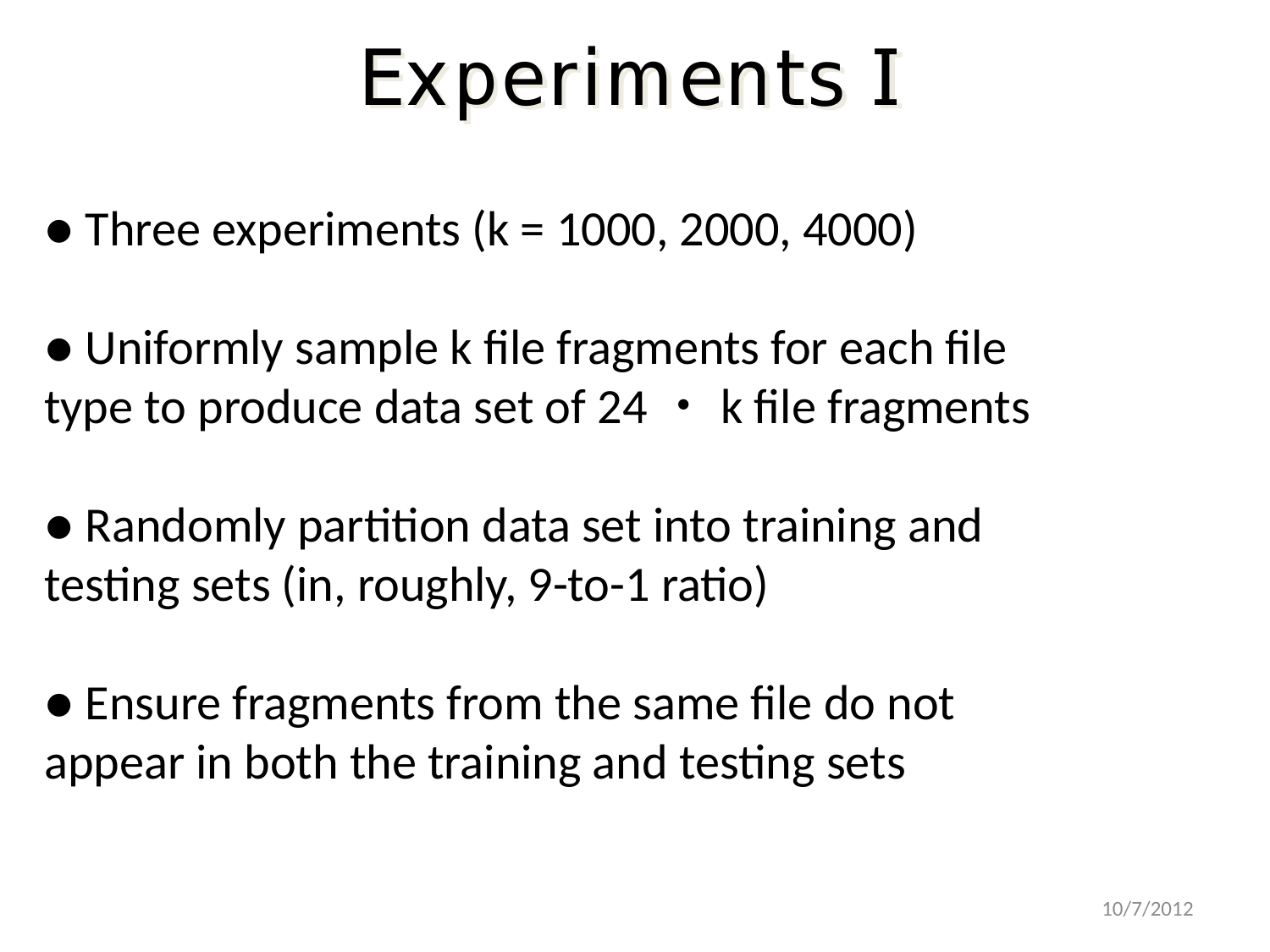

Experiments I
● Three experiments (k = 1000, 2000, 4000)

● Uniformly sample k file fragments for each file
type to produce data set of 24・k file fragments

● Randomly partition data set into training and
testing sets (in, roughly, 9-to-1 ratio)

● Ensure fragments from the same file do not
appear in both the training and testing sets

10/7/2012